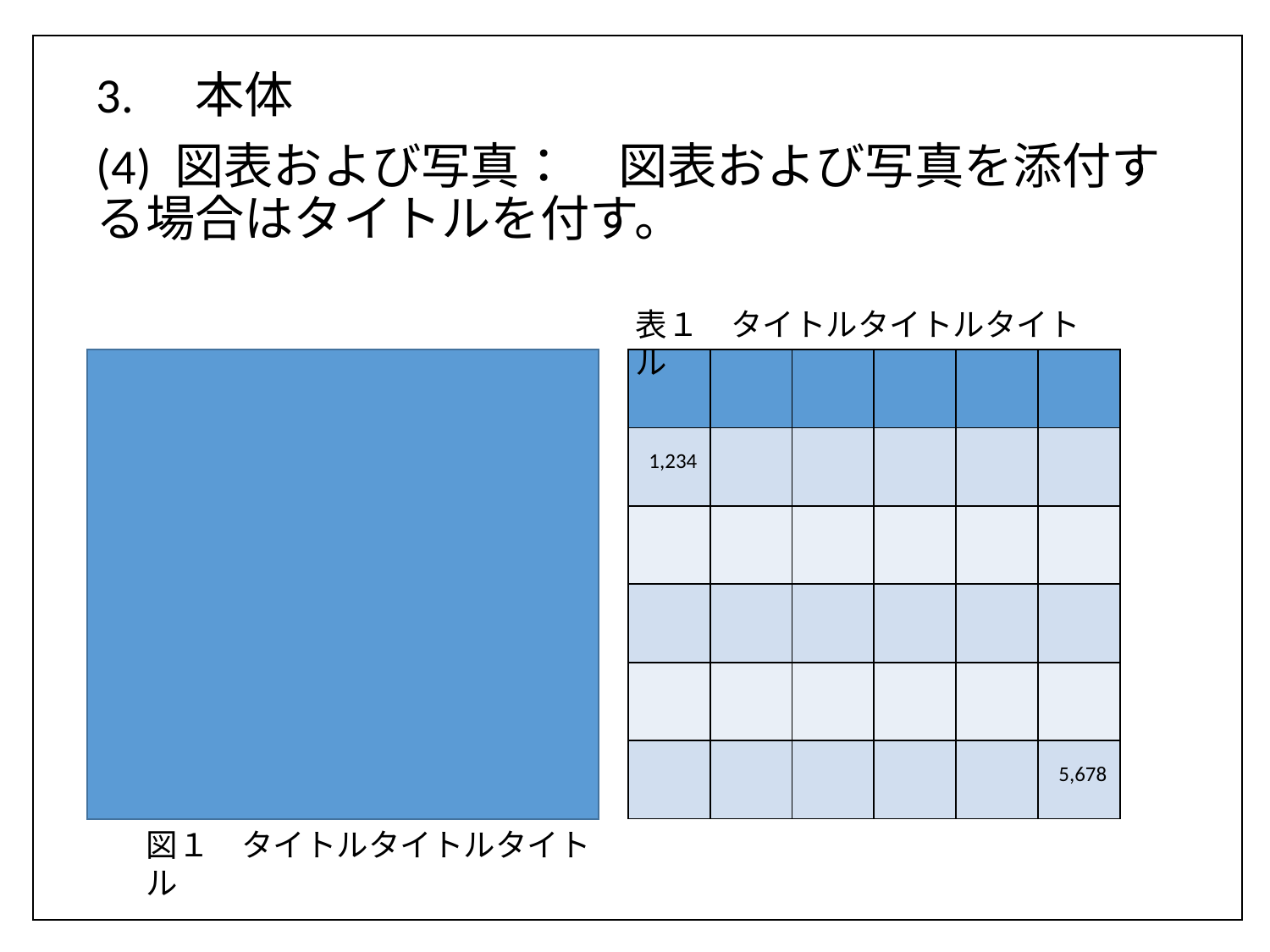

3.　本体
(4) 図表および写真：　図表および写真を添付する場合はタイトルを付す。

表１　タイトルタイトルタイトル

|  |  |  |  |  |  |
| --- | --- | --- | --- | --- | --- |
| 1,234 |  |  |  |  |  |
|  |  |  |  |  |  |
|  |  |  |  |  |  |
|  |  |  |  |  |  |
|  |  |  |  |  | 5,678 |
図１　タイトルタイトルタイトル